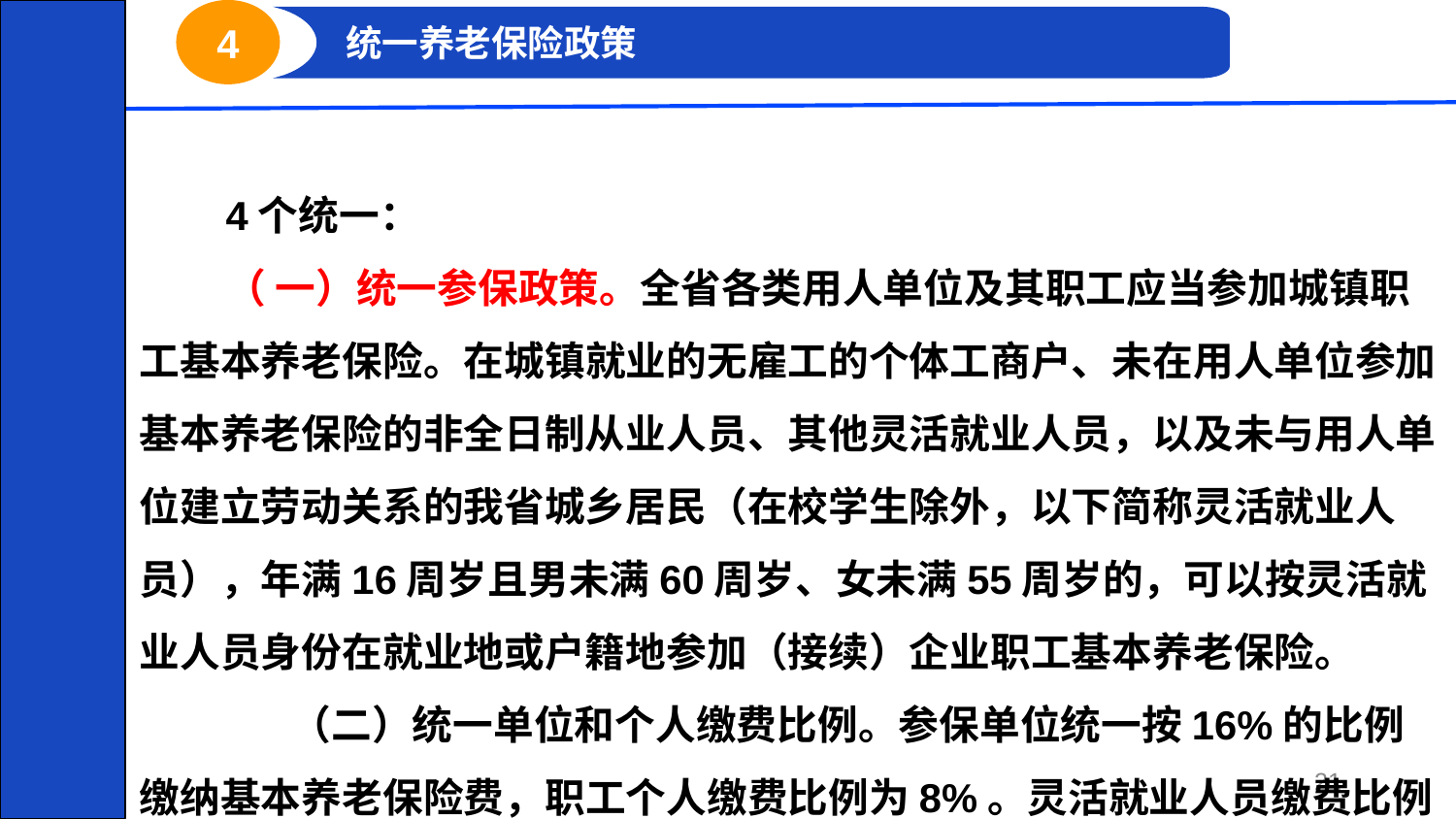

河 南 省 国 家 税 务 局                                                                                                                                                                                                 HE NN PROVINCIAL OFFICE,SAT
4

   统一养老保险政策

4个统一：
（ 一）统一参保政策。全省各类用人单位及其职工应当参加城镇职工基本养老保险。在城镇就业的无雇工的个体工商户、未在用人单位参加基本养老保险的非全日制从业人员、其他灵活就业人员，以及未与用人单位建立劳动关系的我省城乡居民（在校学生除外，以下简称灵活就业人员），年满16周岁且男未满60周岁、女未满55周岁的，可以按灵活就业人员身份在就业地或户籍地参加（接续）企业职工基本养老保险。
      （二）统一单位和个人缴费比例。参保单位统一按16%的比例缴纳基本养老保险费，职工个人缴费比例为8%。灵活就业人员缴费比例为20%。
21
*